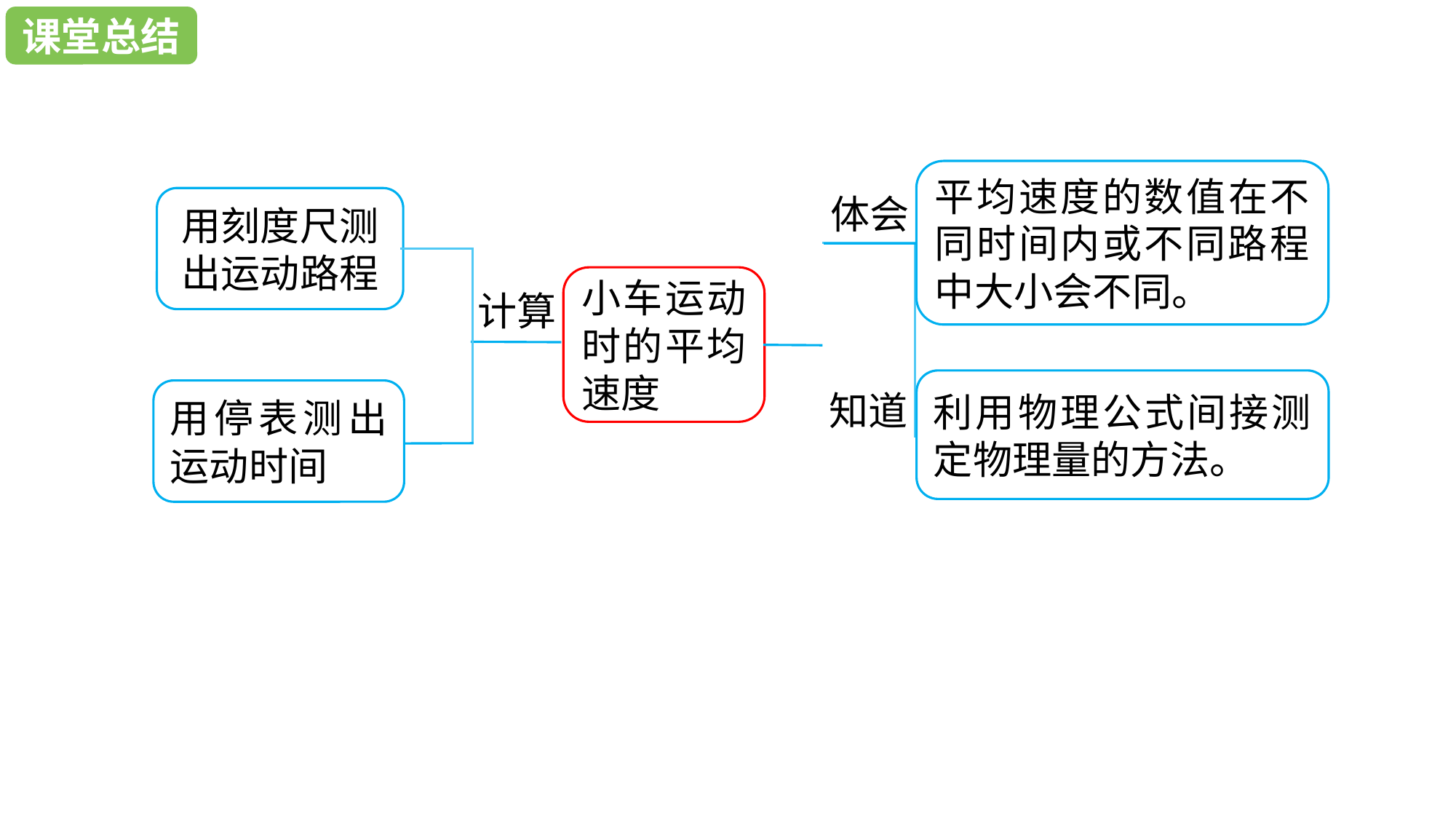

课堂总结
课堂总结
平均速度的数值在不同时间内或不同路程中大小会不同。
体会
用刻度尺测出运动路程
小车运动时的平均速度
计算
利用物理公式间接测定物理量的方法。
用停表测出运动时间
知道